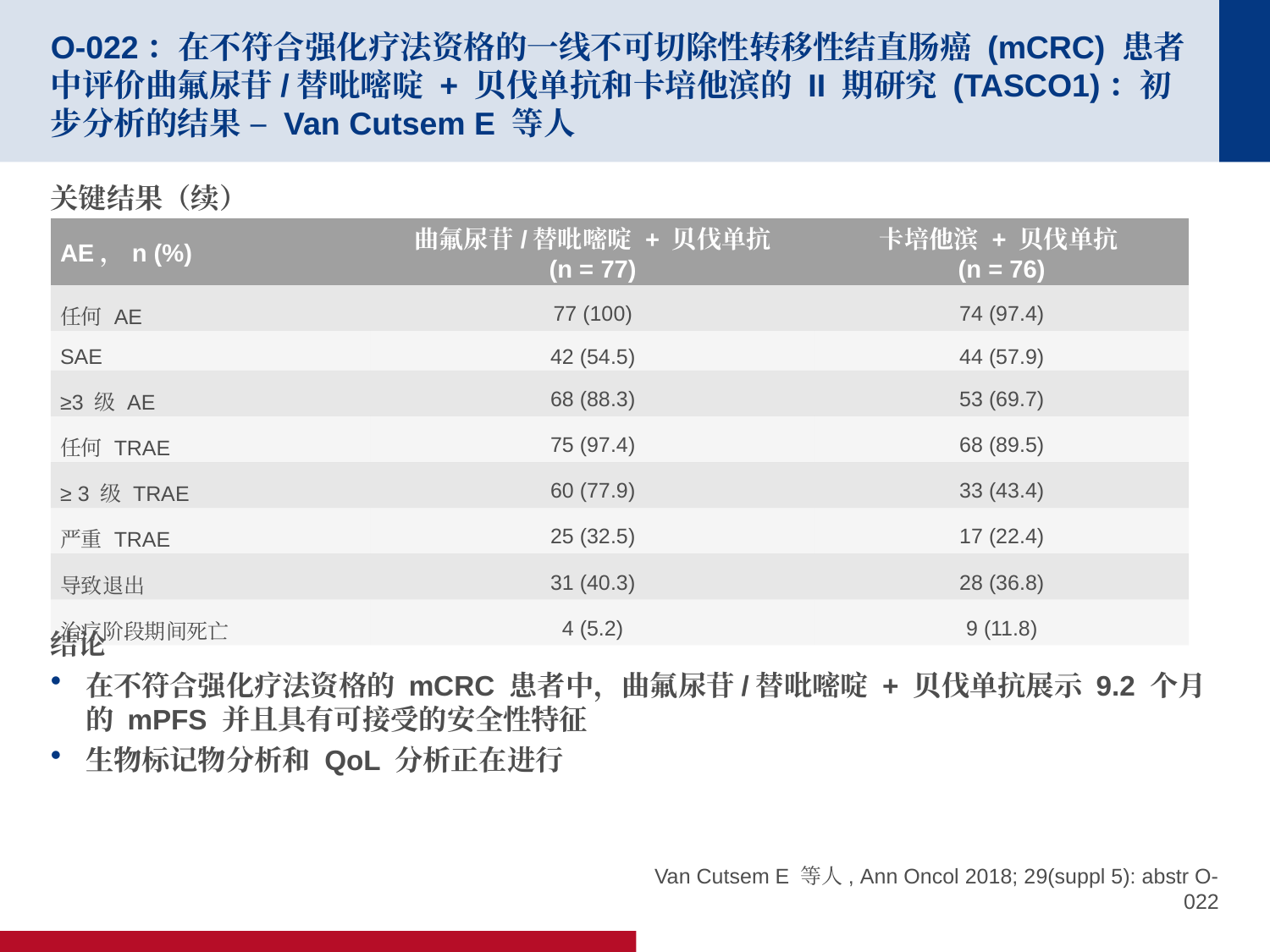

# O-022：在不符合强化疗法资格的一线不可切除性转移性结直肠癌 (mCRC) 患者中评价曲氟尿苷/替吡嘧啶 + 贝伐单抗和卡培他滨的 II 期研究 (TASCO1)：初步分析的结果 – Van Cutsem E 等人
关键结果（续）
结论
在不符合强化疗法资格的 mCRC 患者中，曲氟尿苷/替吡嘧啶 + 贝伐单抗展示 9.2 个月的 mPFS 并且具有可接受的安全性特征
生物标记物分析和 QoL 分析正在进行
| AE，n (%) | 曲氟尿苷/替吡嘧啶 + 贝伐单抗 (n = 77) | 卡培他滨 + 贝伐单抗 (n = 76) |
| --- | --- | --- |
| 任何 AE | 77 (100) | 74 (97.4) |
| SAE | 42 (54.5) | 44 (57.9) |
| ≥3 级 AE | 68 (88.3) | 53 (69.7) |
| 任何 TRAE | 75 (97.4) | 68 (89.5) |
| ≥ 3 级 TRAE | 60 (77.9) | 33 (43.4) |
| 严重 TRAE | 25 (32.5) | 17 (22.4) |
| 导致退出 | 31 (40.3) | 28 (36.8) |
| 治疗阶段期间死亡 | 4 (5.2) | 9 (11.8) |
Van Cutsem E 等人, Ann Oncol 2018; 29(suppl 5): abstr O-022